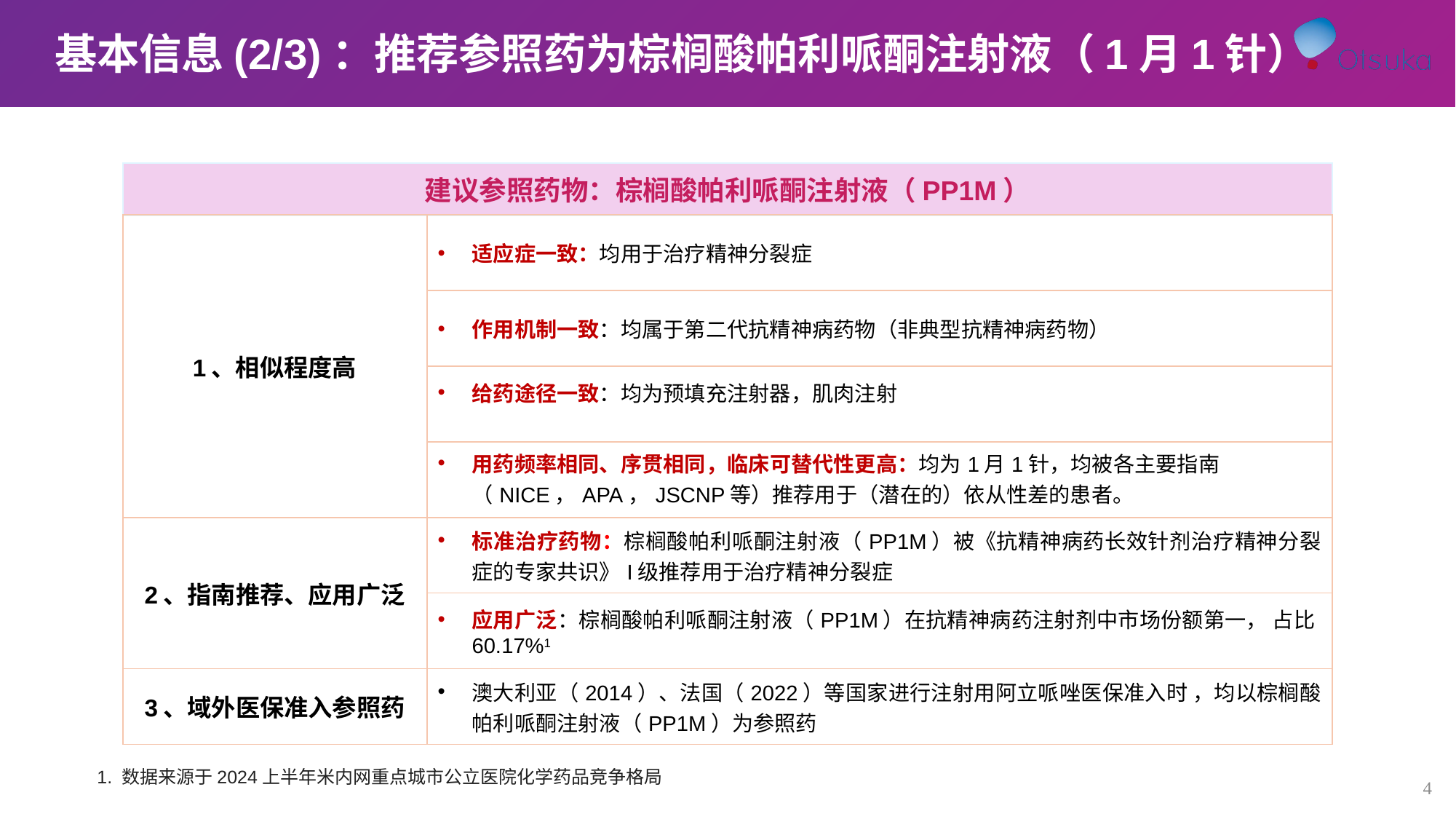

基本信息(2/3)：推荐参照药为棕榈酸帕利哌酮注射液（1月1针）
建议参照药物：棕榈酸帕利哌酮注射液（PP1M）
| 1、相似程度高 | 适应症一致：均用于治疗精神分裂症 |
| --- | --- |
|  | 作用机制一致：均属于第二代抗精神病药物（非典型抗精神病药物） |
|  | 给药途径一致：均为预填充注射器，肌肉注射 |
|  | 用药频率相同、序贯相同，临床可替代性更高：均为1月1针，均被各主要指南（NICE，APA，JSCNP等）推荐用于（潜在的）依从性差的患者。 |
| 2、指南推荐、应用广泛 | 标准治疗药物：棕榈酸帕利哌酮注射液（PP1M）被《抗精神病药长效针剂治疗精神分裂症的专家共识》I级推荐用于治疗精神分裂症 |
|  | 应用广泛：棕榈酸帕利哌酮注射液（PP1M）在抗精神病药注射剂中市场份额第一， 占比60.17%1 |
| 3、域外医保准入参照药 | 澳大利亚（2014）、法国（2022）等国家进行注射用阿立哌唑医保准入时 ，均以棕榈酸帕利哌酮注射液（PP1M）为参照药 |
1. 数据来源于2024上半年米内网重点城市公立医院化学药品竞争格局
4